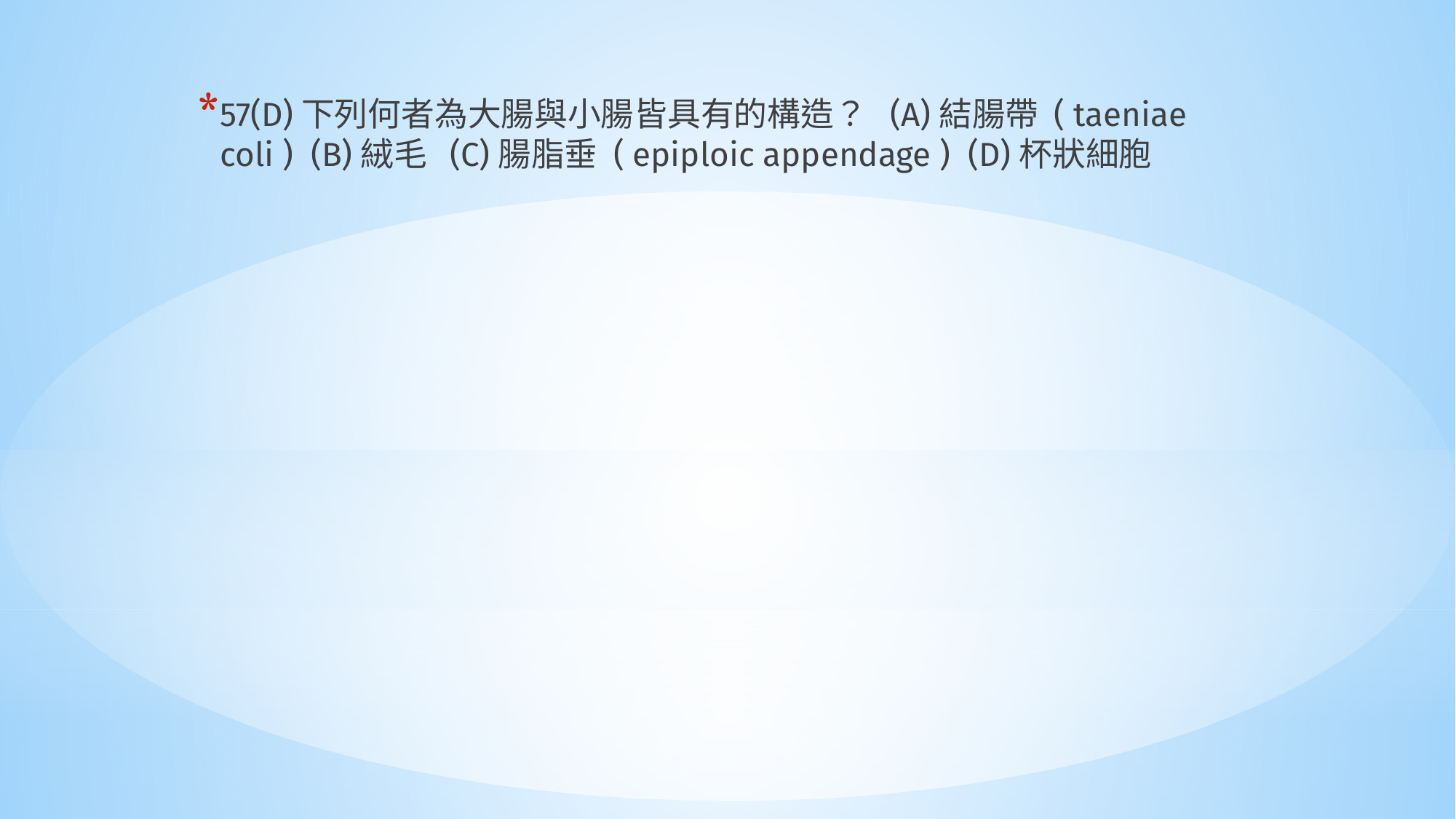

57(D)下列何者為大腸與小腸皆具有的構造？  (A)結腸帶 ( taeniae coli )  (B)絨毛  (C)腸脂垂 ( epiploic appendage )  (D)杯狀細胞
#